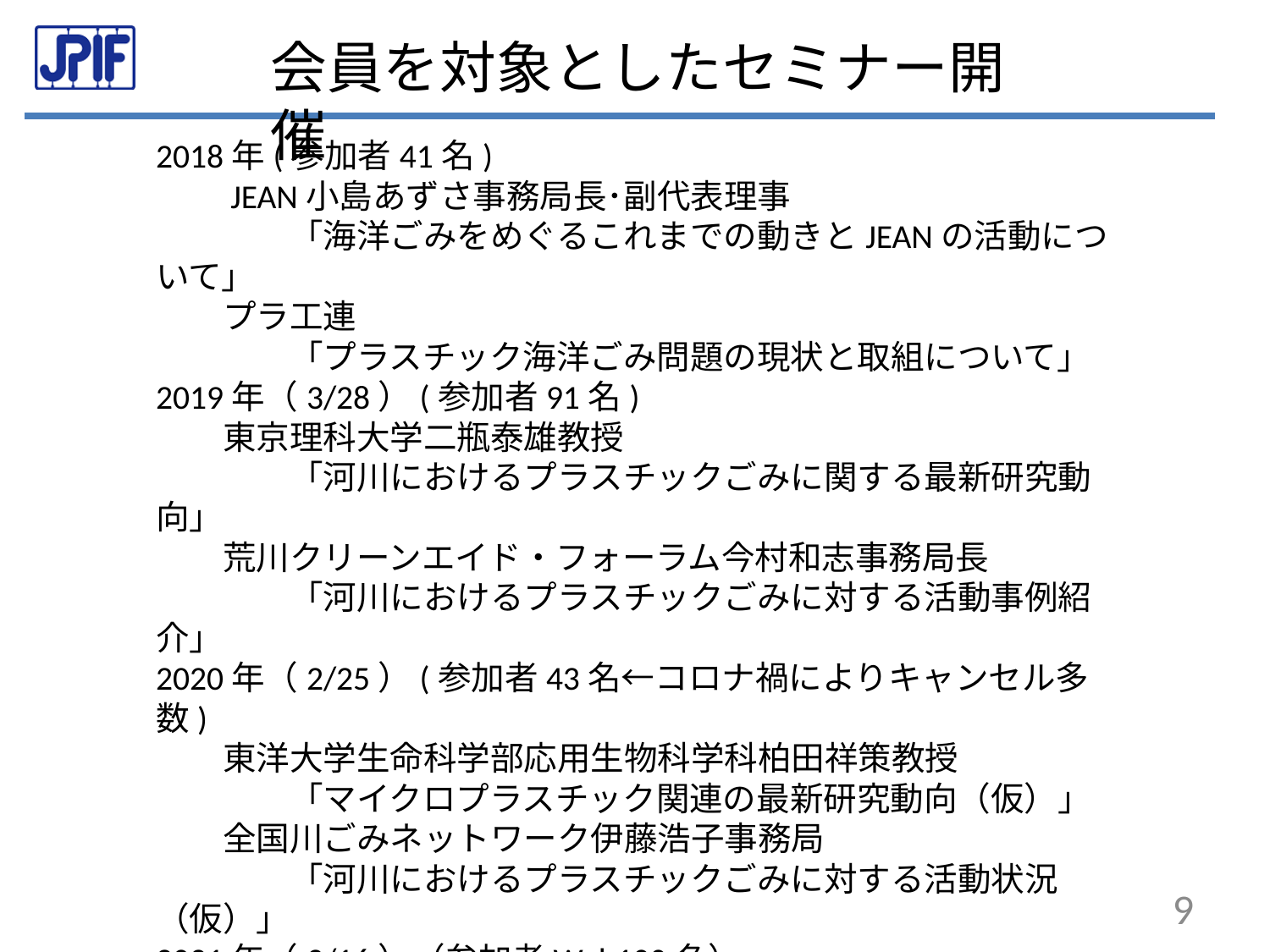

会員を対象としたセミナー開催
2018年(参加者41名)
　　JEAN小島あずさ事務局長･副代表理事
　　　　「海洋ごみをめぐるこれまでの動きとJEANの活動について」
　　プラ工連
　　　　「プラスチック海洋ごみ問題の現状と取組について」
2019年（3/28）(参加者91名)
　　東京理科大学二瓶泰雄教授
　　　　「河川におけるプラスチックごみに関する最新研究動向」
　　荒川クリーンエイド・フォーラム今村和志事務局長
　　　　「河川におけるプラスチックごみに対する活動事例紹介」
2020年（2/25）(参加者43名←コロナ禍によりキャンセル多数)
　　東洋大学生命科学部応用生物科学科柏田祥策教授
　　　　「マイクロプラスチック関連の最新研究動向（仮）」
　　全国川ごみネットワーク伊藤浩子事務局
　　　　「河川におけるプラスチックごみに対する活動状況（仮）」
2021年（3/16）（参加者Web100名）
　　群馬大学理工学府産学連携推進部門黒田 真一教授
　　　　「マイクロプラスチック生成機構の解明」
　　 NPO法人 湘南クリーンエイド・フォーラム 五十嵐 実代表
　　　　「街・川・海ごみの状況レポート」

9